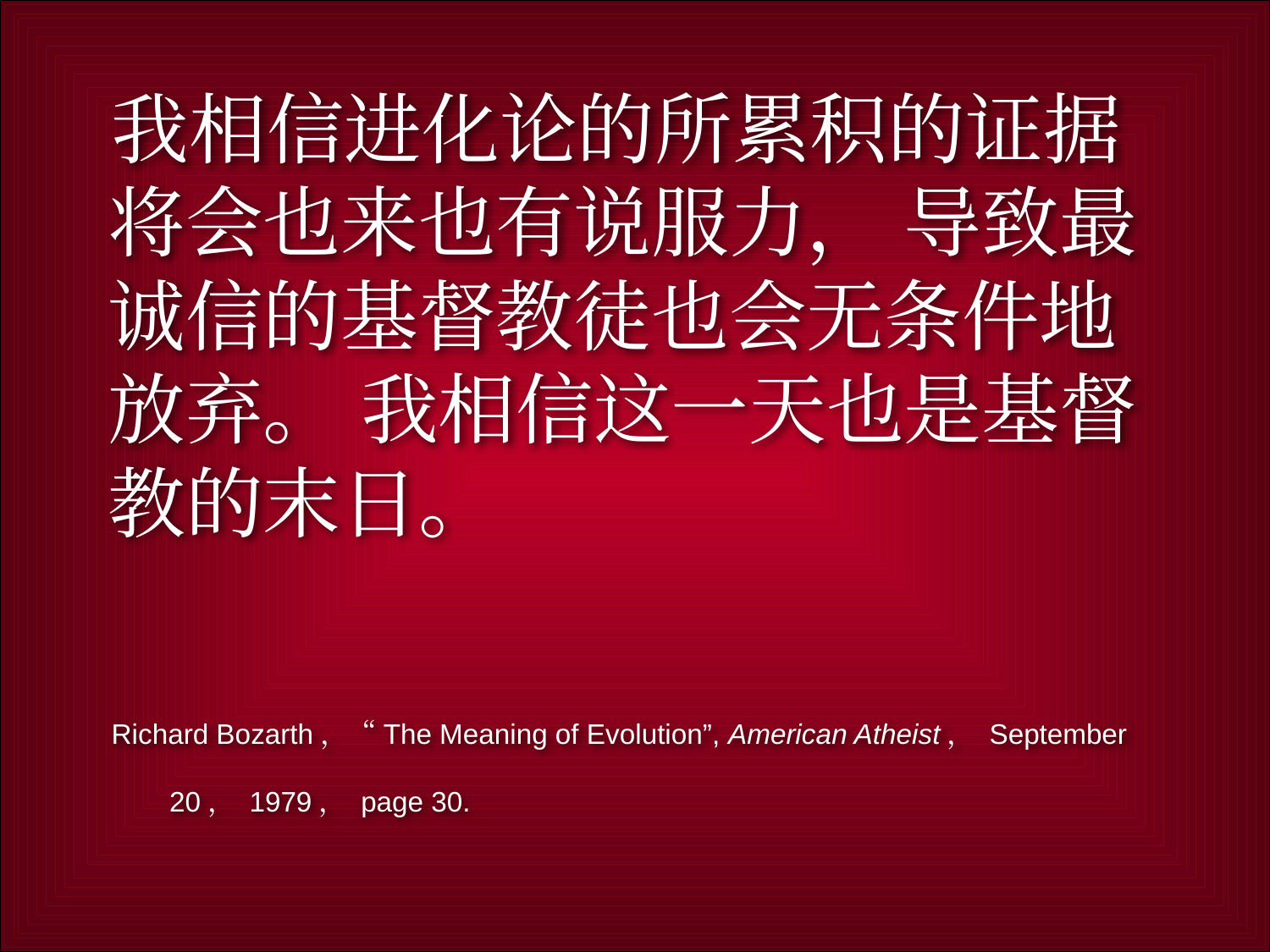

# 我相信进化论的所累积的证据将会也来也有说服力， 导致最诚信的基督教徒也会无条件地放弃。 我相信这一天也是基督教的末日。
Richard Bozarth，“The Meaning of Evolution”, American Atheist， September 20， 1979， page 30.